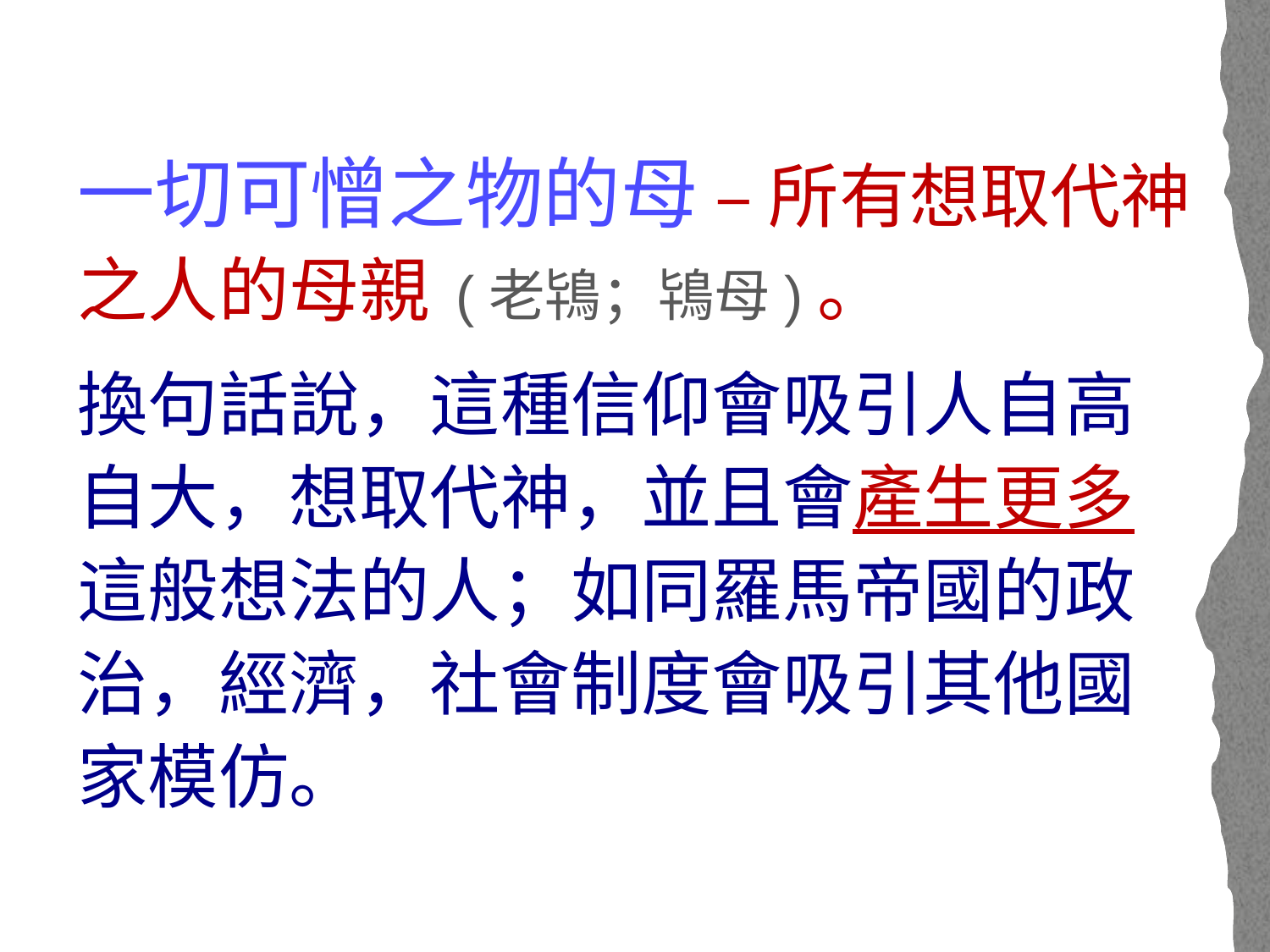

一切可憎之物的母 – 所有想取代神之人的母親 (老鴇；鴇母)。
換句話說，這種信仰會吸引人自高自大，想取代神，並且會產生更多這般想法的人；如同羅馬帝國的政治，經濟，社會制度會吸引其他國家模仿。